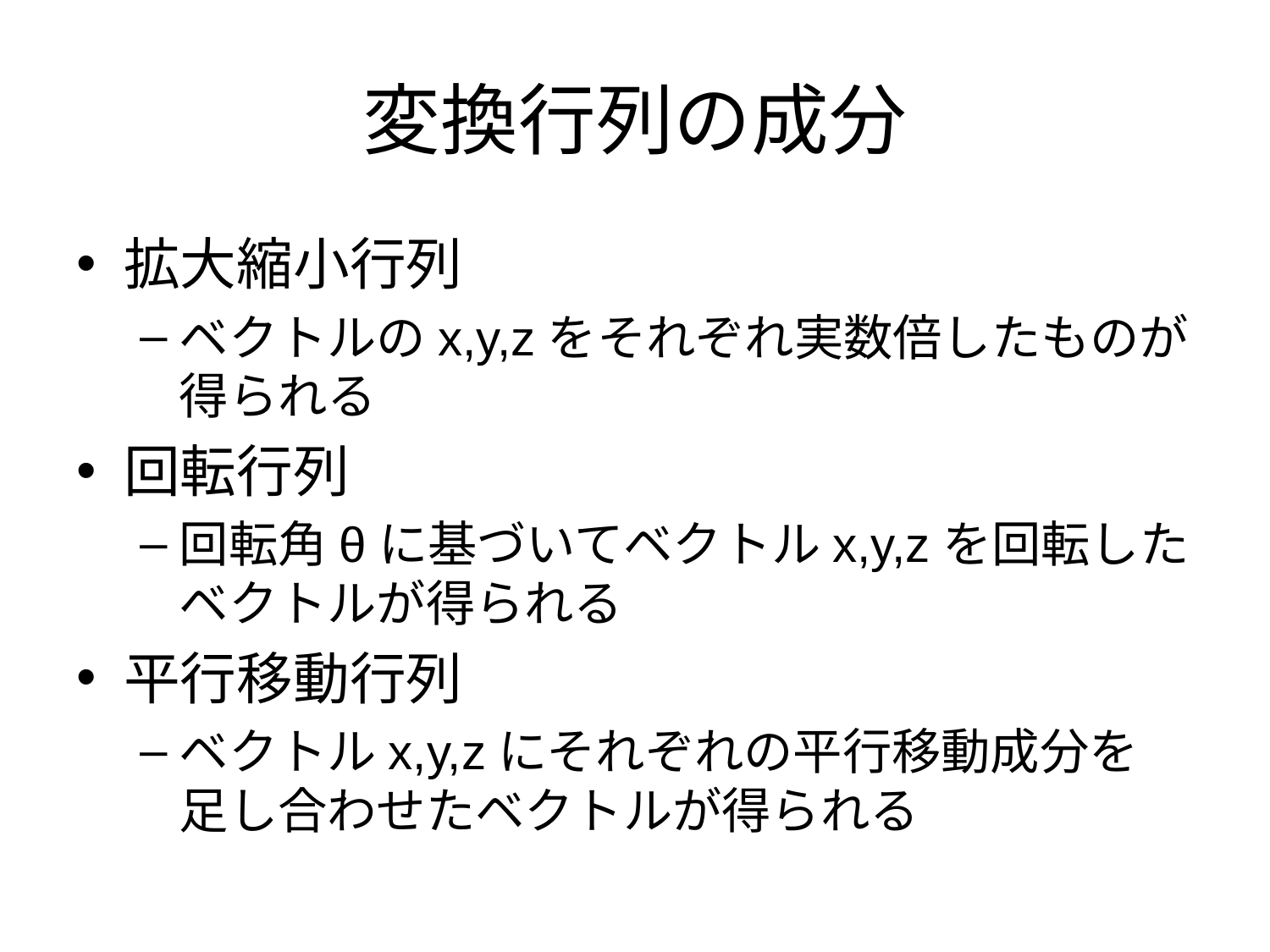

# 変換行列の成分
拡大縮小行列
ベクトルのx,y,zをそれぞれ実数倍したものが得られる
回転行列
回転角θに基づいてベクトルx,y,zを回転したベクトルが得られる
平行移動行列
ベクトルx,y,zにそれぞれの平行移動成分を
足し合わせたベクトルが得られる